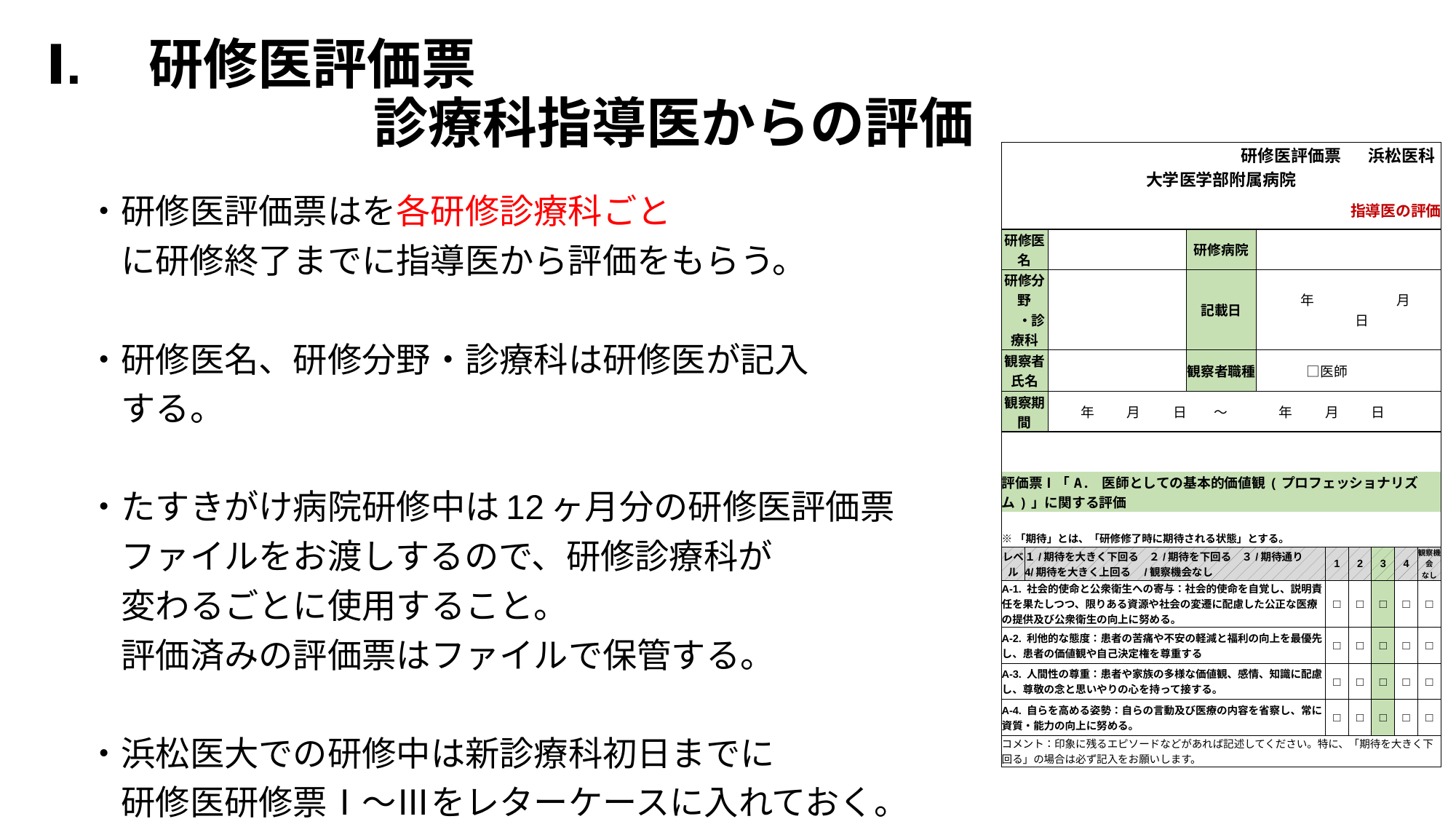

# Ⅰ.　研修医評価票　 　　　　　　診療科指導医からの評価
| 研修医評価票 浜松医科大学医学部附属病院 |  |  |  |  |  |  |  |  |  |  |  |  |  |  |  |  |  |  |
| --- | --- | --- | --- | --- | --- | --- | --- | --- | --- | --- | --- | --- | --- | --- | --- | --- | --- | --- |
|  |  |  |  |  |  |  |  |  |  |  |  |  |  | 指導医の評価 |  |  |  |  |
| 研修医名 |  |  |  |  |  |  |  | 研修病院 |  |  |  |  |  |  |  |  |  |  |
| 研修分野 　・診療科 |  |  |  |  |  |  |  | 記載日 |  |  | 年　　　　　　月　　　　　日 |  |  |  |  |  |  |  |
| 観察者氏名 |  |  |  |  |  |  |  | 観察者職種 |  |  | □医師 |  |  |  |  |  |  |  |
| 観察期間 |  |  | 年 |  | 月 |  | 日 | ～ |  |  |  | 年 |  | 月 |  | 日 |  |  |
|  |  |  |  |  |  |  |  |  |  |  |  |  |  |  |  |  |  |  |
| 評価票Ⅰ「A. 医師としての基本的価値観(プロフェッショナリズム)」に関する評価 |  |  |  |  |  |  |  |  |  |  |  |  |  |  |  |  |  |  |
|  |  |  |  |  |  |  |  |  |  |  |  |  |  |  |  |  |  |  |
| ※「期待」とは、「研修修了時に期待される状態」とする。 |  |  |  |  |  |  |  |  |  |  |  |  |  |  |  |  |  |  |
| レベル | １/期待を大きく下回る　２/期待を下回る　３/期待通り　4/期待を大きく上回る　/観察機会なし |  |  |  |  |  |  |  |  |  |  |  |  | 1 | 2 | 3 | 4 | 観察機会 なし |
| A-1. 社会的使命と公衆衛生への寄与：社会的使命を自覚し、説明責任を果たしつつ、限りある資源や社会の変遷に配慮した公正な医療の提供及び公衆衛生の向上に努める。 |  |  |  |  |  |  |  |  |  |  |  |  |  | □ | □ | □ | □ | □ |
| A-2. 利他的な態度：患者の苦痛や不安の軽減と福利の向上を最優先し、患者の価値観や自己決定権を尊重する |  |  |  |  |  |  |  |  |  |  |  |  |  | □ | □ | □ | □ | □ |
| A-3. 人間性の尊重：患者や家族の多様な価値観、感情、知識に配慮し、尊敬の念と思いやりの心を持って接する。 |  |  |  |  |  |  |  |  |  |  |  |  |  | □ | □ | □ | □ | □ |
| A-4. 自らを高める姿勢：自らの言動及び医療の内容を省察し、常に資質・能力の向上に努める。 |  |  |  |  |  |  |  |  |  |  |  |  |  | □ | □ | □ | □ | □ |
| コメント：印象に残るエピソードなどがあれば記述してください。特に、「期待を大きく下回る」の場合は必ず記入をお願いします。 |  |  |  |  |  |  |  |  |  |  |  |  |  |  |  |  |  |  |
・研修医評価票はを各研修診療科ごと
　に研修終了までに指導医から評価をもらう。

・研修医名、研修分野・診療科は研修医が記入
　する。

・たすきがけ病院研修中は12ヶ月分の研修医評価票
　ファイルをお渡しするので、研修診療科が
　変わるごとに使用すること。
　評価済みの評価票はファイルで保管する。

・浜松医大での研修中は新診療科初日までに
　研修医研修票Ⅰ～Ⅲをレターケースに入れておく。